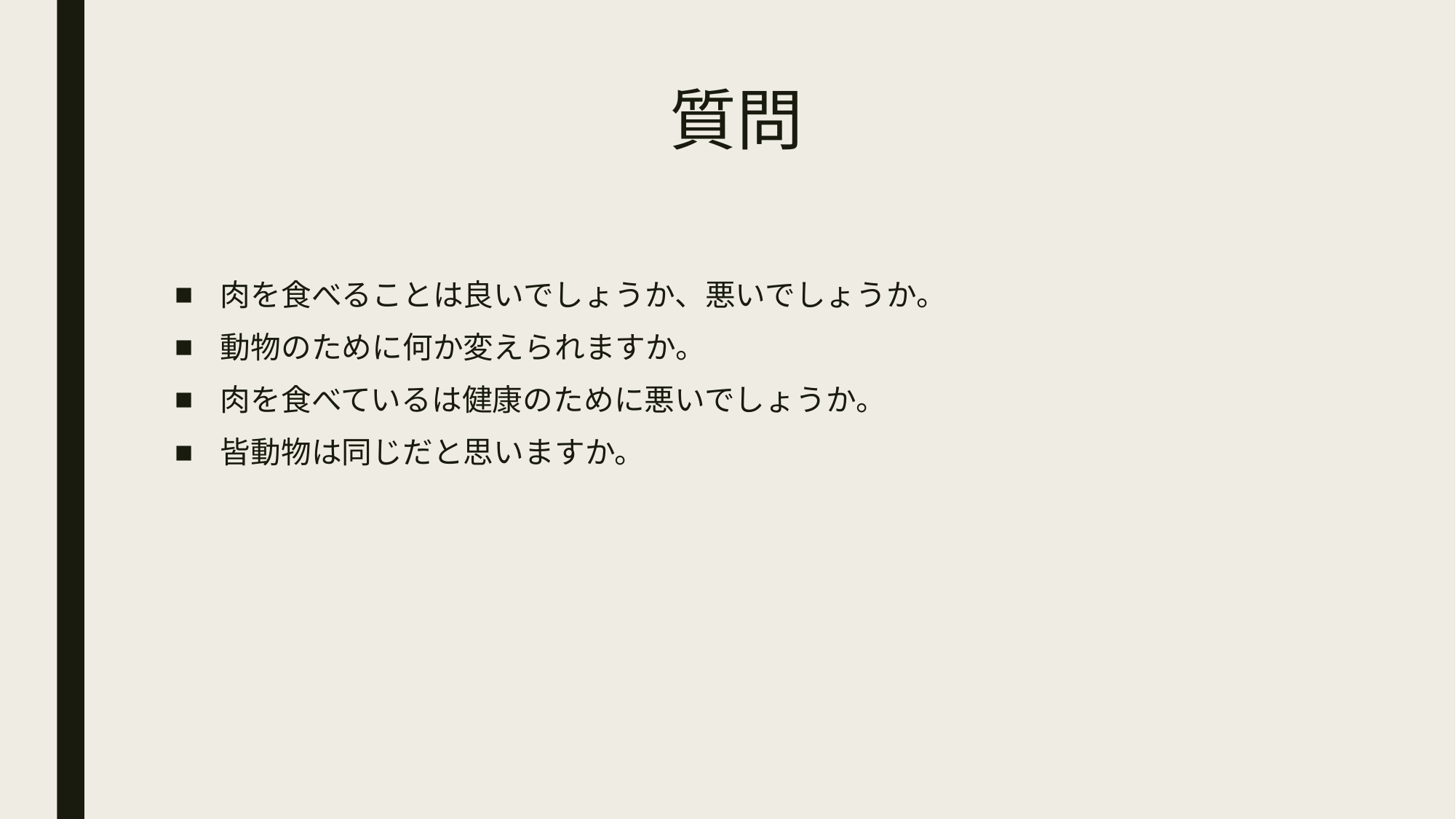

# 質問
肉を食べることは良いでしょうか、悪いでしょうか。
動物のために何か変えられますか。
肉を食べているは健康のために悪いでしょうか。
皆動物は同じだと思いますか。